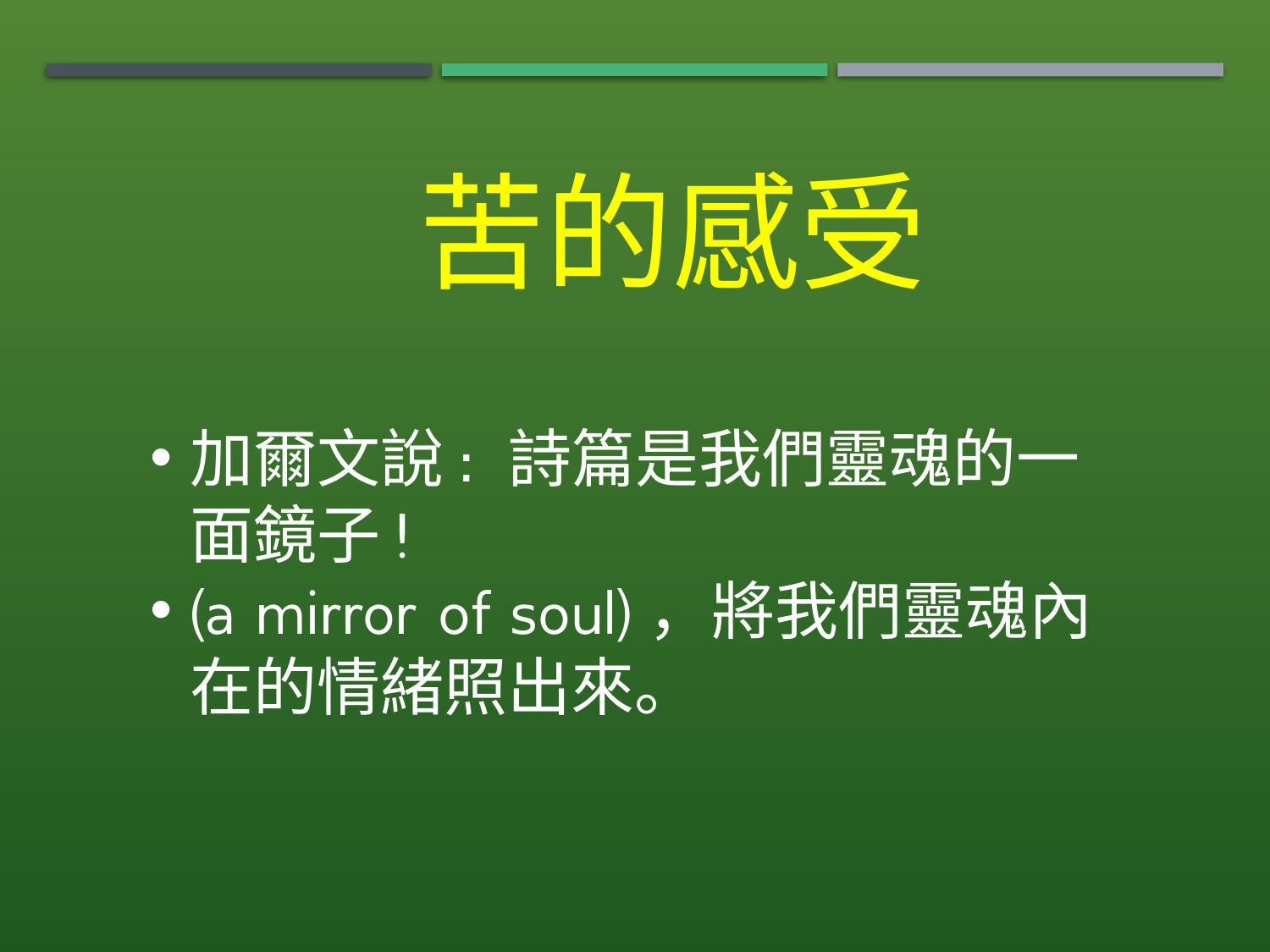

苦的感受

加爾文說: 詩篇是我們靈魂的一面鏡子!
(a mirror of soul)，將我們靈魂內在的情緒照出來。